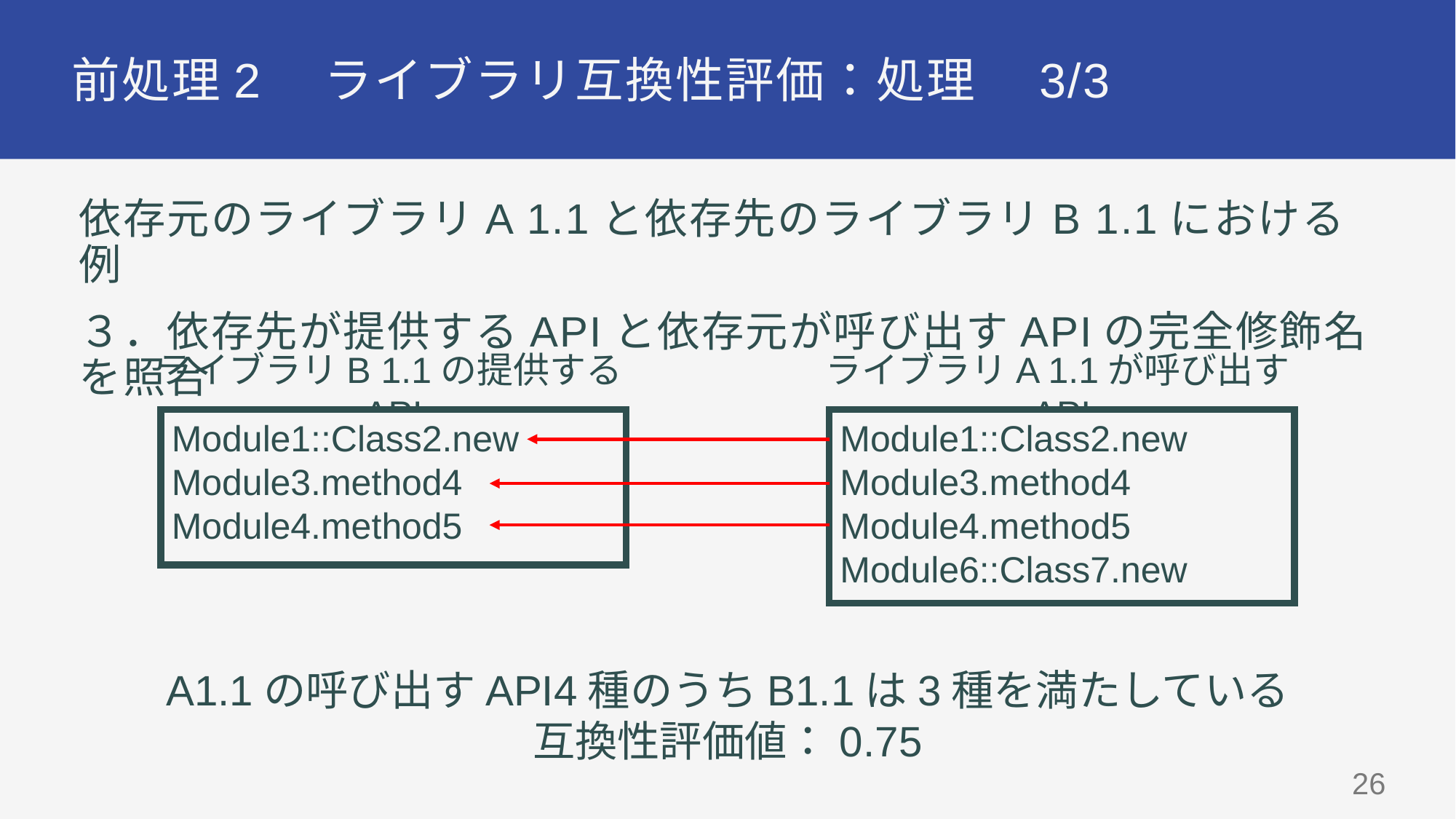

# 前処理2　ライブラリ互換性評価：処理　3/3
依存元のライブラリA 1.1と依存先のライブラリB 1.1における例
３．依存先が提供するAPIと依存元が呼び出すAPIの完全修飾名を照合
ライブラリB 1.1の提供するAPI
ライブラリA 1.1が呼び出すAPI
Module1::Class2.new
Module3.method4
Module4.method5
Module6::Class7.new
Module1::Class2.new
Module3.method4
Module4.method5
A1.1の呼び出すAPI4種のうちB1.1は3種を満たしている
互換性評価値：0.75
26